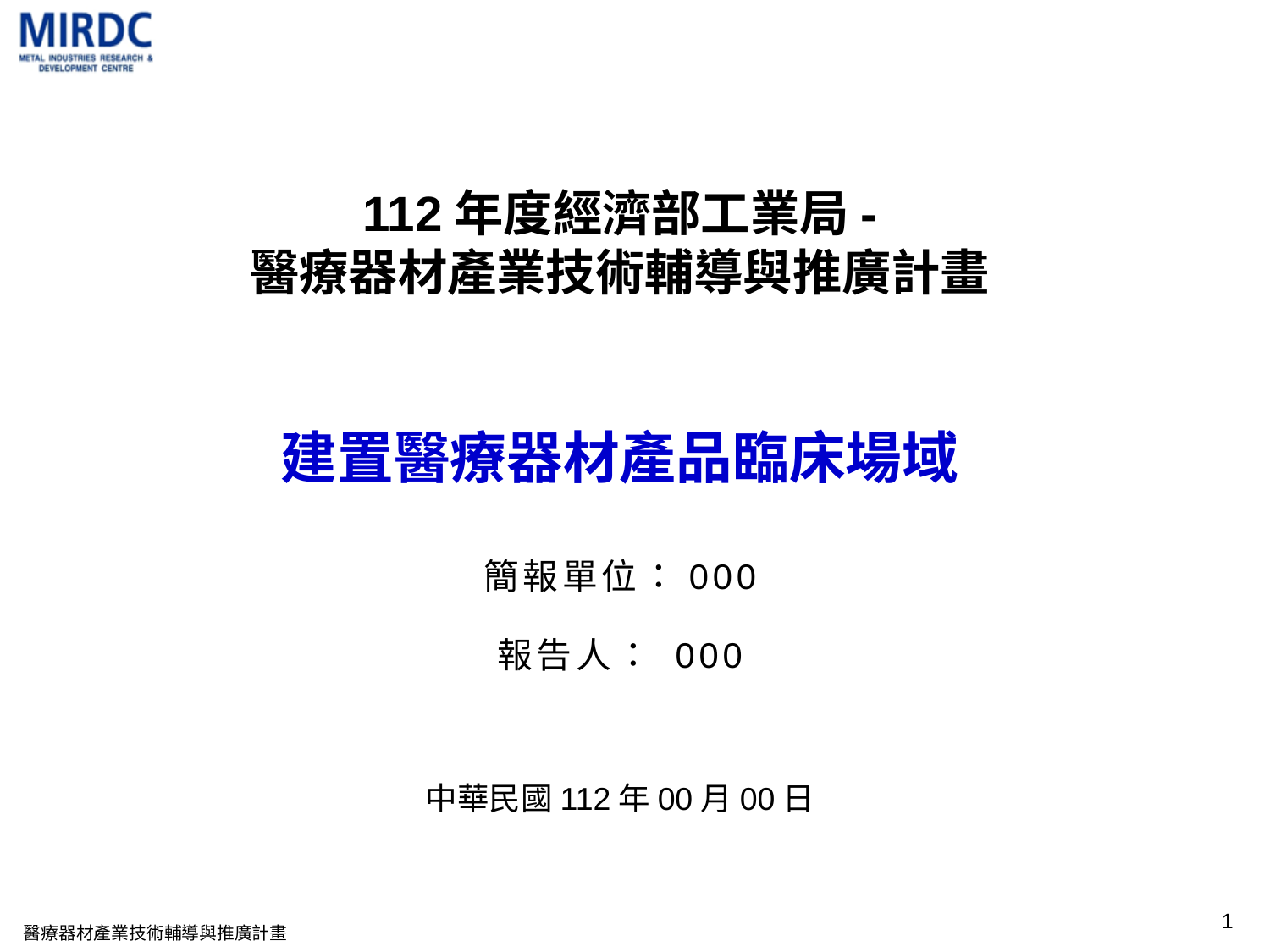

112年度經濟部工業局-
醫療器材產業技術輔導與推廣計畫
建置醫療器材產品臨床場域
簡報單位：000
報告人： 000

中華民國112年00月00日
1